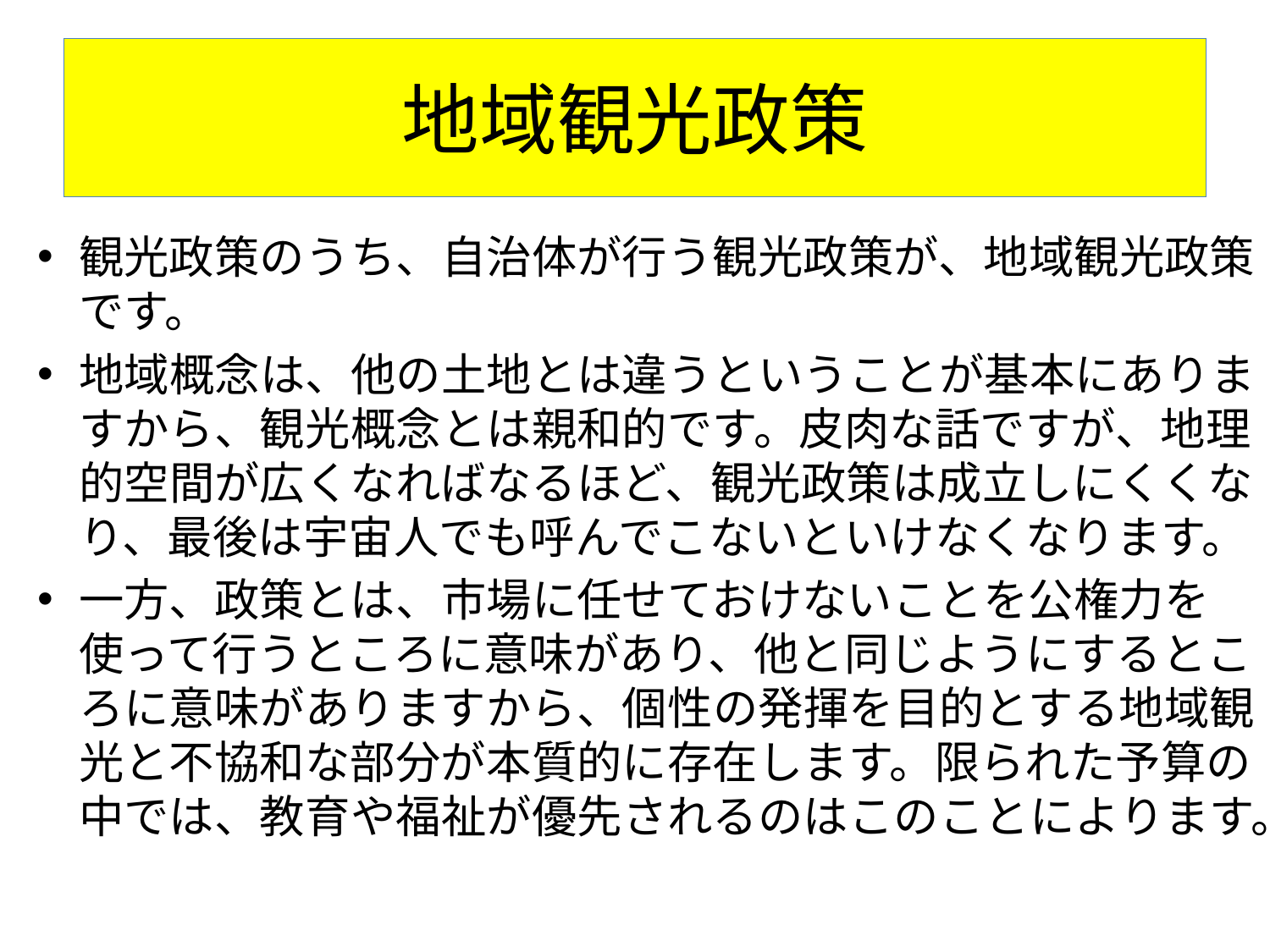

# 地域観光政策
観光政策のうち、自治体が行う観光政策が、地域観光政策です。
地域概念は、他の土地とは違うということが基本にありますから、観光概念とは親和的です。皮肉な話ですが、地理的空間が広くなればなるほど、観光政策は成立しにくくなり、最後は宇宙人でも呼んでこないといけなくなります。
一方、政策とは、市場に任せておけないことを公権力を使って行うところに意味があり、他と同じようにするところに意味がありますから、個性の発揮を目的とする地域観光と不協和な部分が本質的に存在します。限られた予算の中では、教育や福祉が優先されるのはこのことによります。